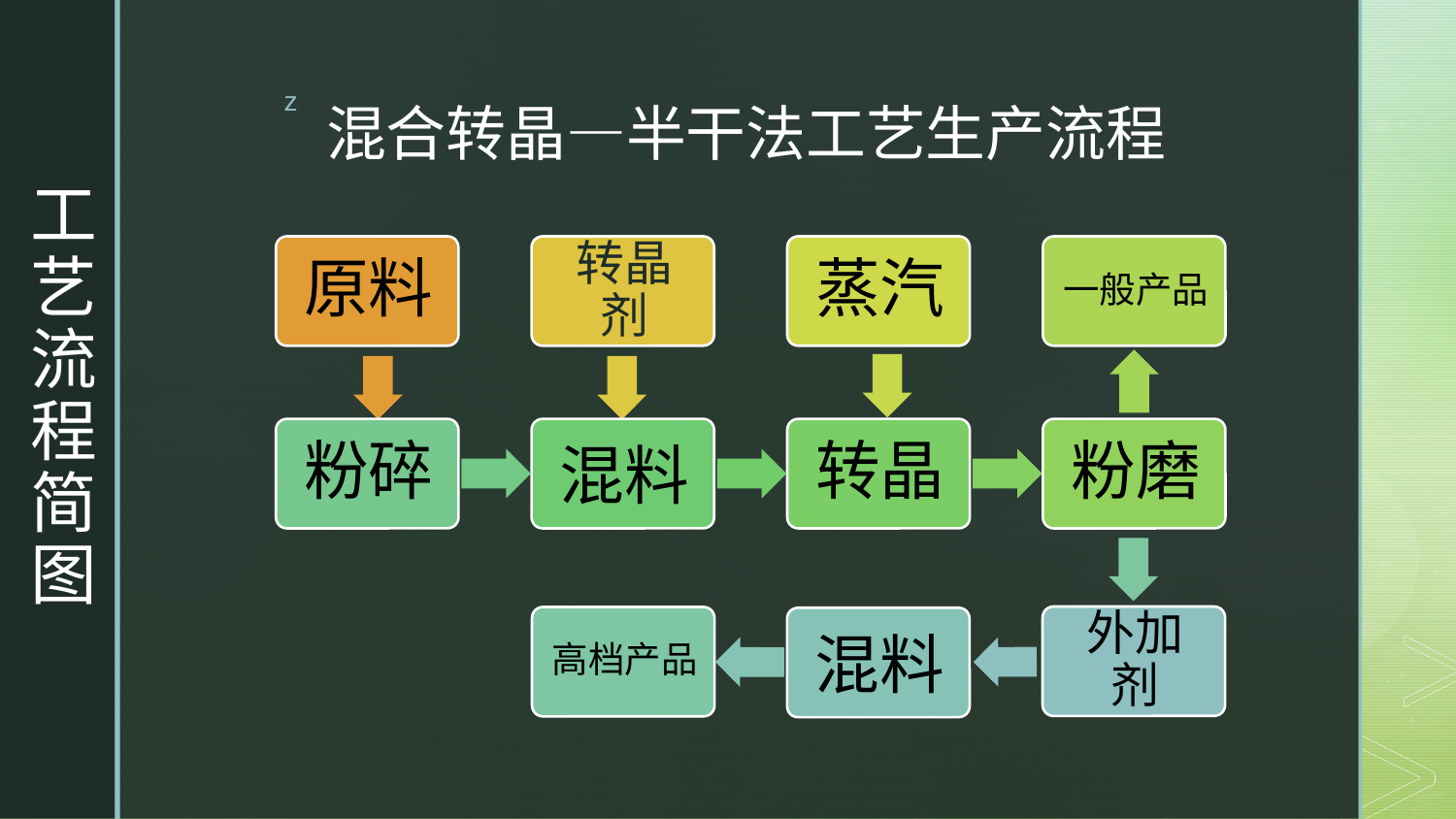

# 混合转晶—半干法工艺生产流程
工艺流程简图
原料

转晶剂

蒸汽

一般产品

粉磨

转晶

混料

粉碎

高档产品

混料

外加剂